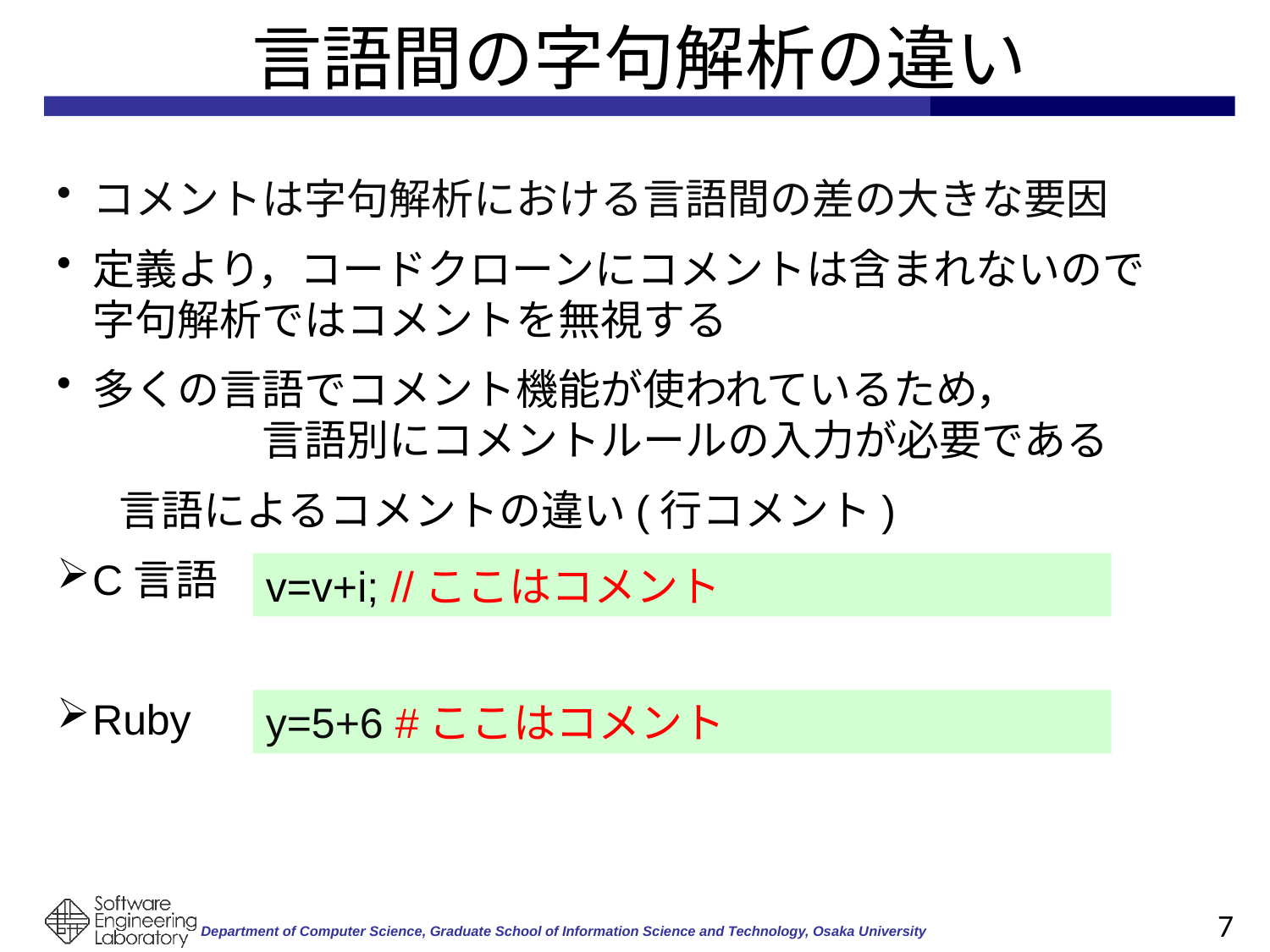

# 言語間の字句解析の違い
コメントは字句解析における言語間の差の大きな要因
定義より，コードクローンにコメントは含まれないので　字句解析ではコメントを無視する
多くの言語でコメント機能が使われているため，　　　　　　　　言語別にコメントルールの入力が必要である
 　言語によるコメントの違い(行コメント)
C言語

Ruby
v=v+i; //ここはコメント
y=5+6 #ここはコメント
7